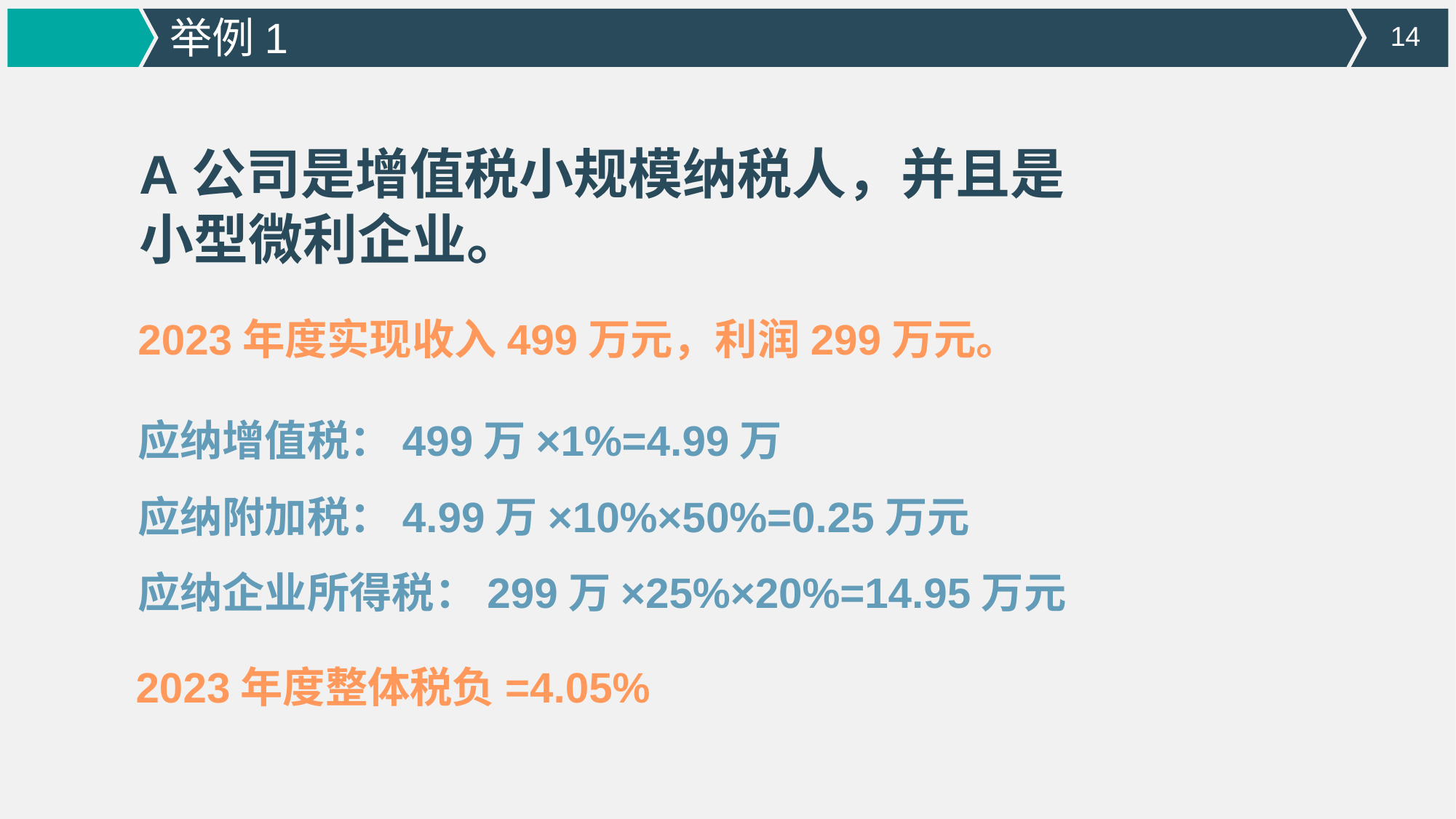

举例1
A公司是增值税小规模纳税人，并且是小型微利企业。
2023年度实现收入499万元，利润299万元。
应纳增值税：499万×1%=4.99万
应纳附加税：4.99万×10%×50%=0.25万元
应纳企业所得税：299万×25%×20%=14.95万元
2023年度整体税负=4.05%